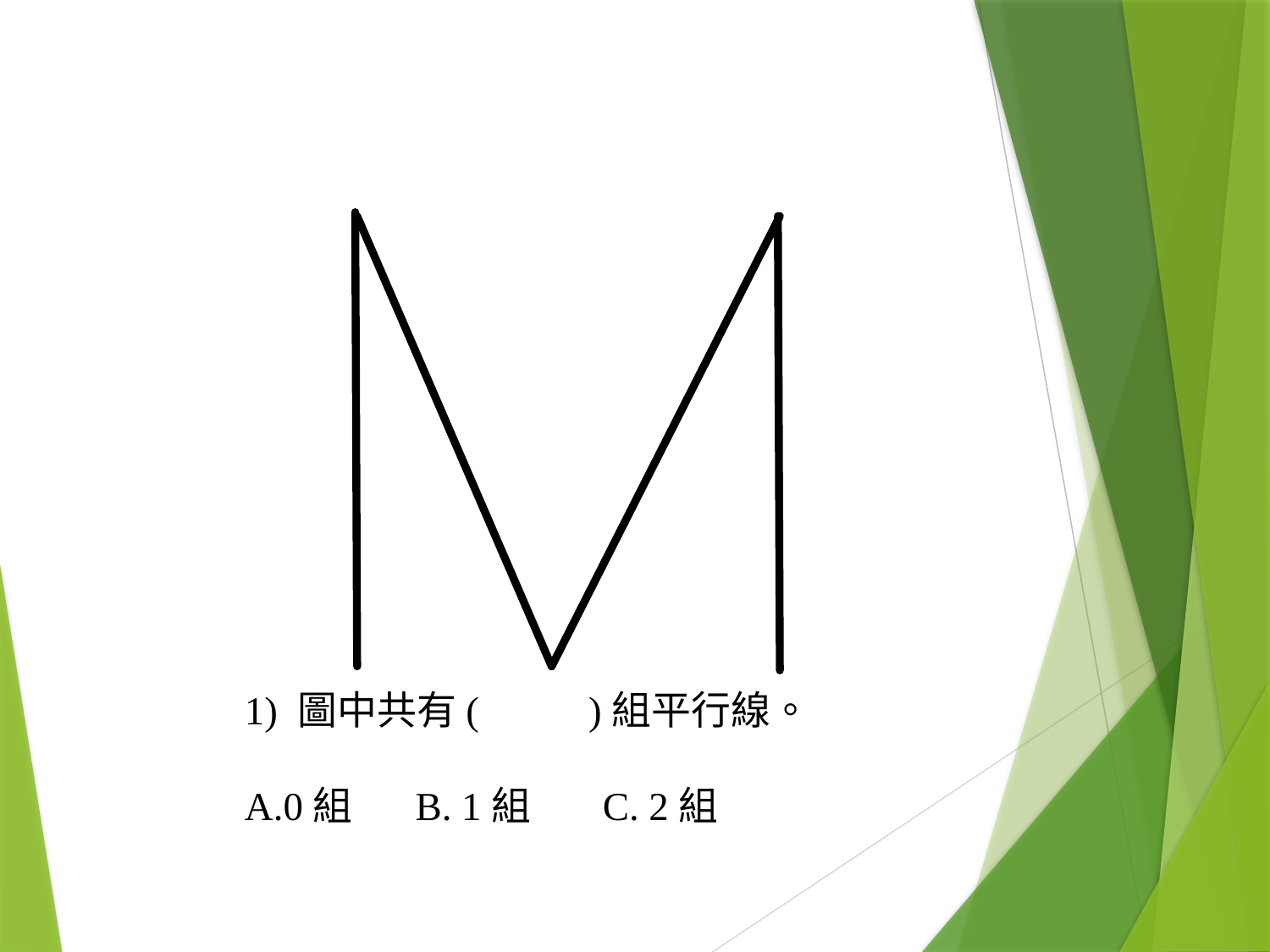

1) 圖中共有(           )組平行線。

A.0組      B. 1組       C. 2組